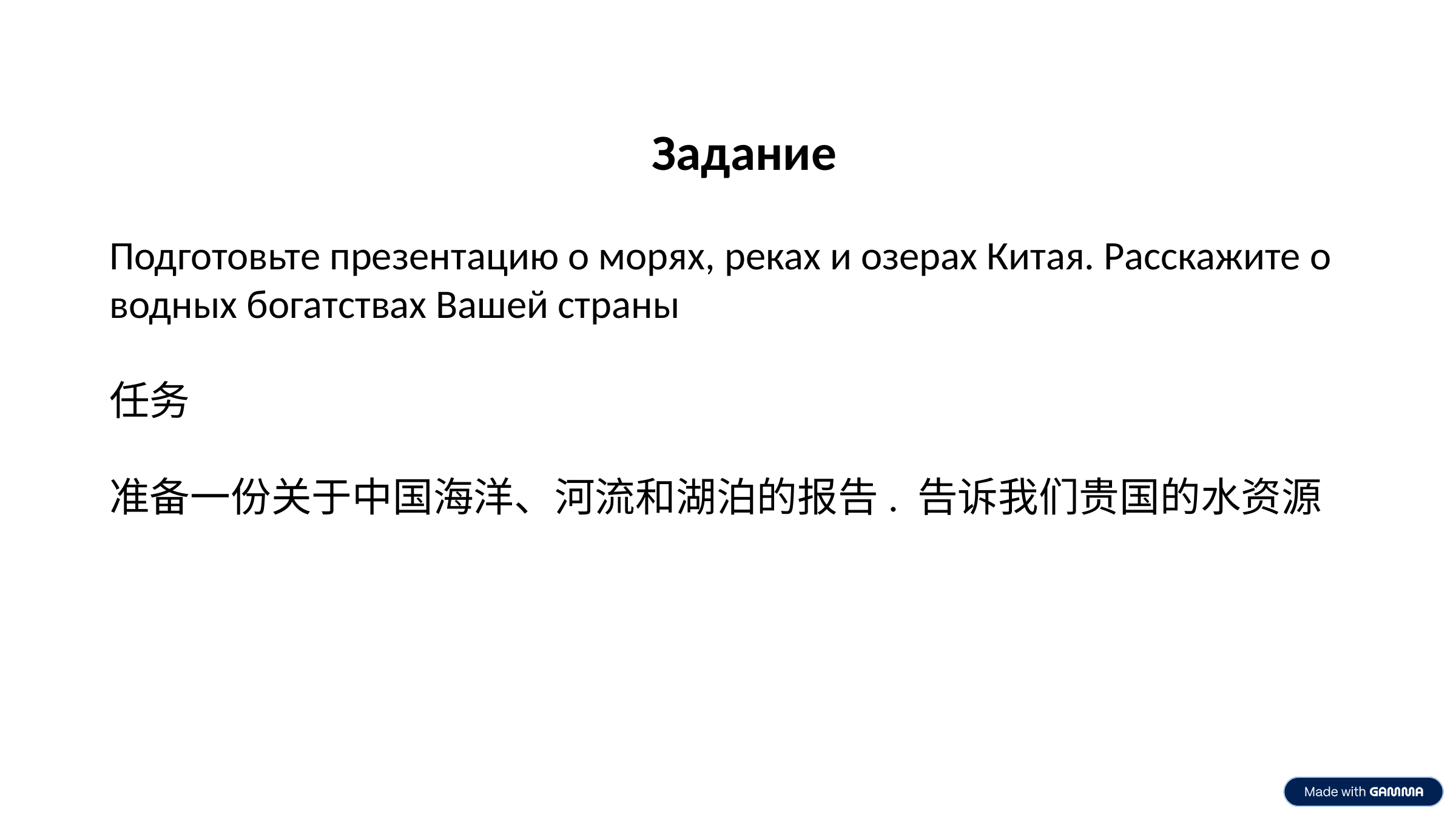

Задание

Подготовьте презентацию о морях, реках и озерах Китая. Расскажите о водных богатствах Вашей страны

任务

准备一份关于中国海洋、河流和湖泊的报告. 告诉我们贵国的水资源